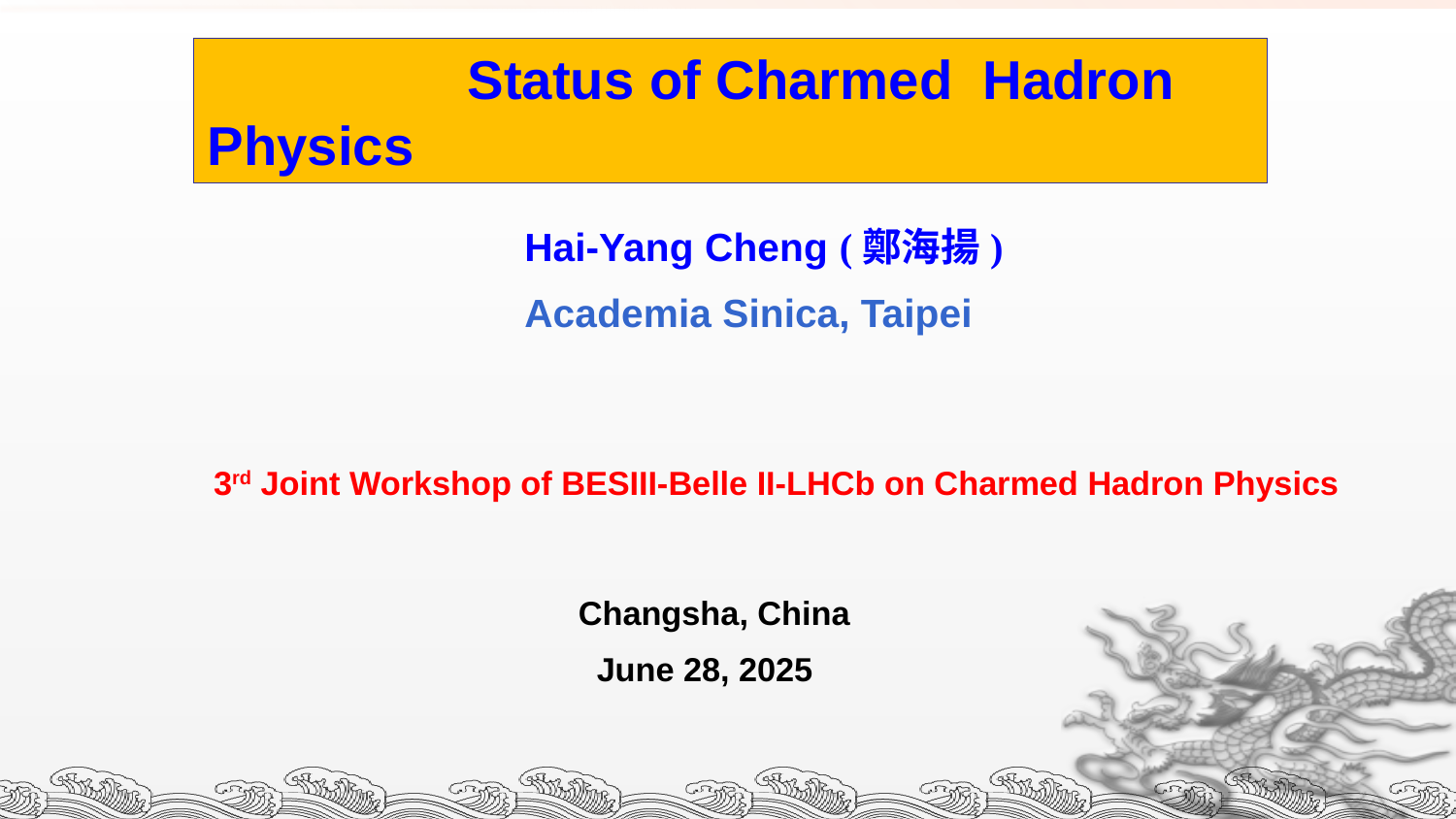

Status of Charmed  Hadron Physics
                                 Charmed Baryons
       Hai-Yang Cheng (鄭海揚)

       Academia Sinica, Taipei

3rd Joint Workshop of BESIII-Belle II-LHCb on Charmed Hadron Physics

         Changsha, China
           June 28, 2025